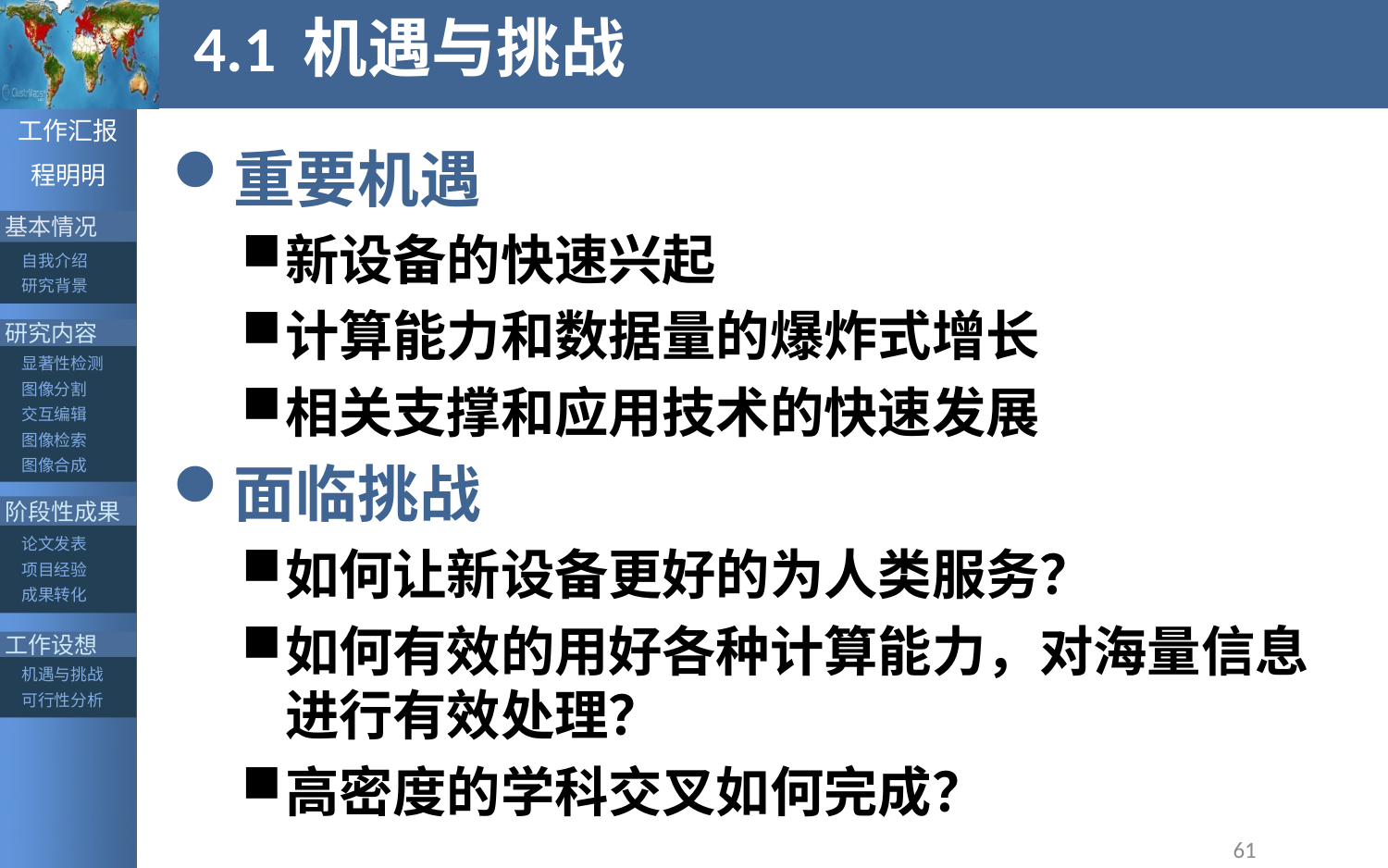

# 4.1 机遇与挑战
重要机遇
新设备的快速兴起
计算能力和数据量的爆炸式增长
相关支撑和应用技术的快速发展
面临挑战
如何让新设备更好的为人类服务？
如何有效的用好各种计算能力，对海量信息进行有效处理？
高密度的学科交叉如何完成？

61